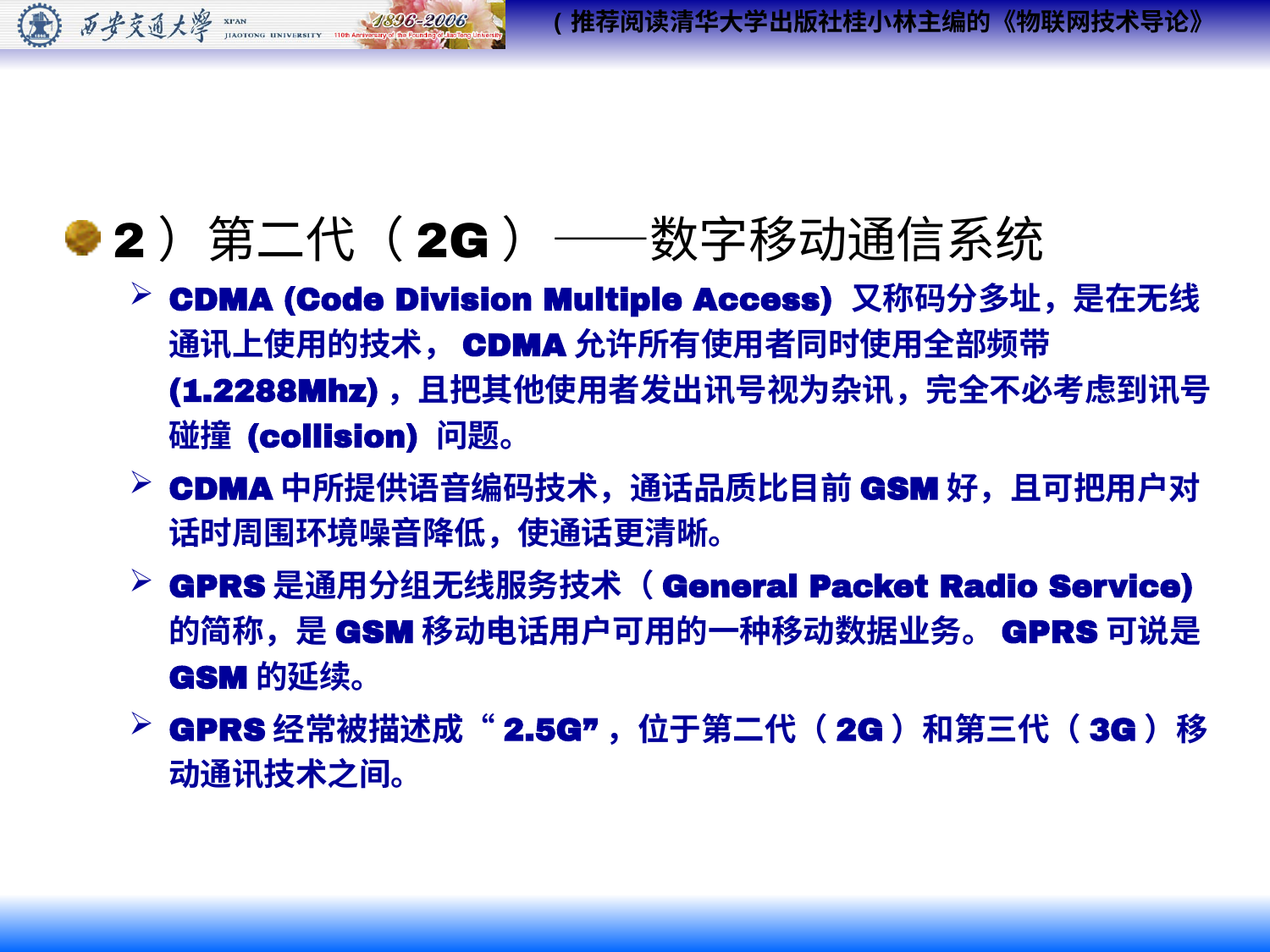

#
2）第二代（2G）——数字移动通信系统
CDMA (Code Division Multiple Access) 又称码分多址，是在无线通讯上使用的技术，CDMA允许所有使用者同时使用全部频带(1.2288Mhz)，且把其他使用者发出讯号视为杂讯，完全不必考虑到讯号碰撞 (collision) 问题。
CDMA中所提供语音编码技术，通话品质比目前GSM好，且可把用户对话时周围环境噪音降低，使通话更清晰。
GPRS是通用分组无线服务技术（General Packet Radio Service)的简称，是GSM移动电话用户可用的一种移动数据业务。GPRS可说是GSM的延续。
GPRS经常被描述成“2.5G”，位于第二代（2G）和第三代（3G）移动通讯技术之间。